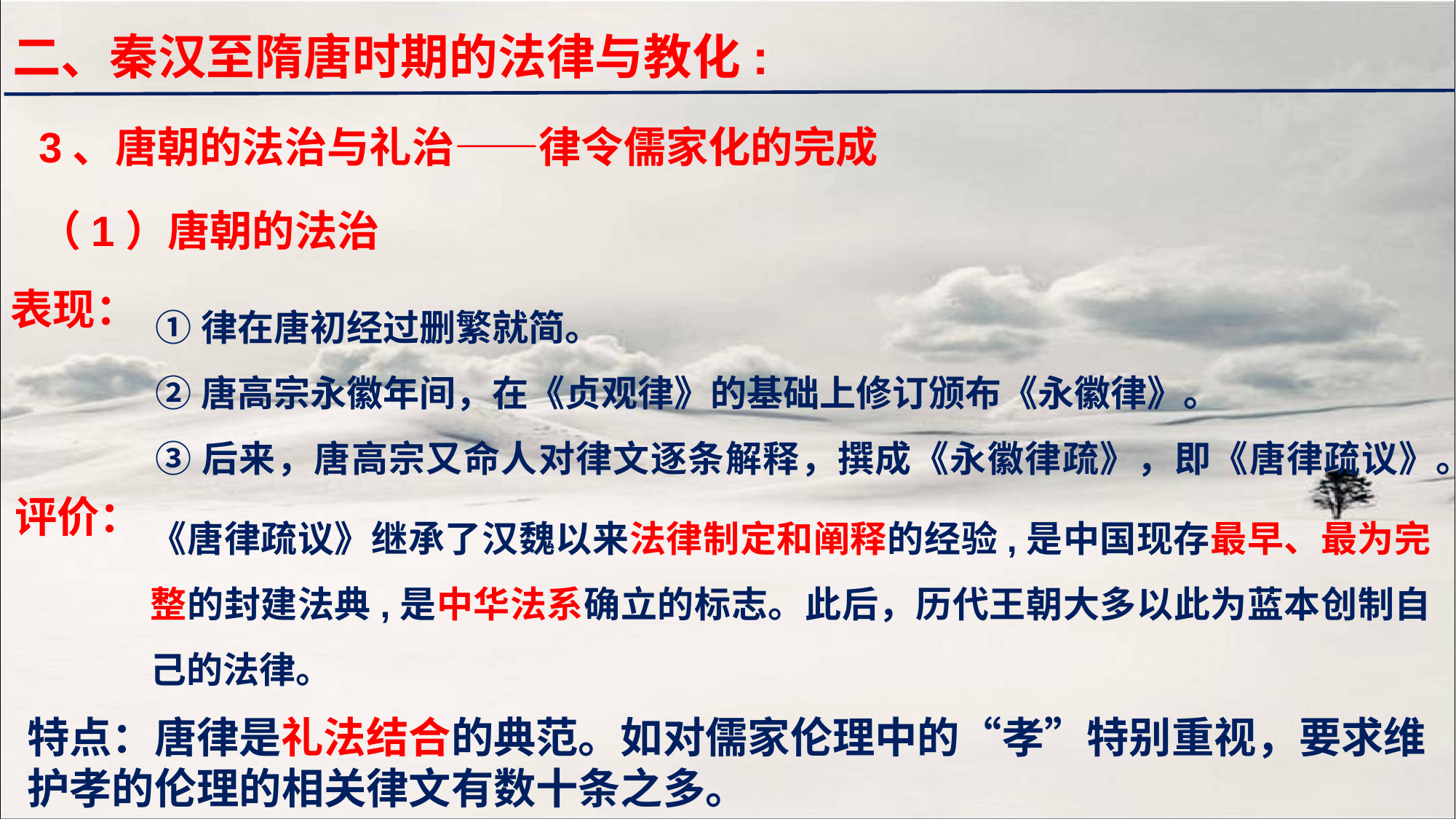

二、秦汉至隋唐时期的法律与教化:
3、唐朝的法治与礼治——律令儒家化的完成
（1）唐朝的法治
表现：
①律在唐初经过删繁就简。
②唐高宗永徽年间，在《贞观律》的基础上修订颁布《永徽律》。
③后来，唐高宗又命人对律文逐条解释，撰成《永徽律疏》，即《唐律疏议》。
评价：
《唐律疏议》继承了汉魏以来法律制定和阐释的经验,是中国现存最早、最为完整的封建法典,是中华法系确立的标志。此后，历代王朝大多以此为蓝本创制自己的法律。
特点：唐律是礼法结合的典范。如对儒家伦理中的“孝”特别重视，要求维护孝的伦理的相关律文有数十条之多。